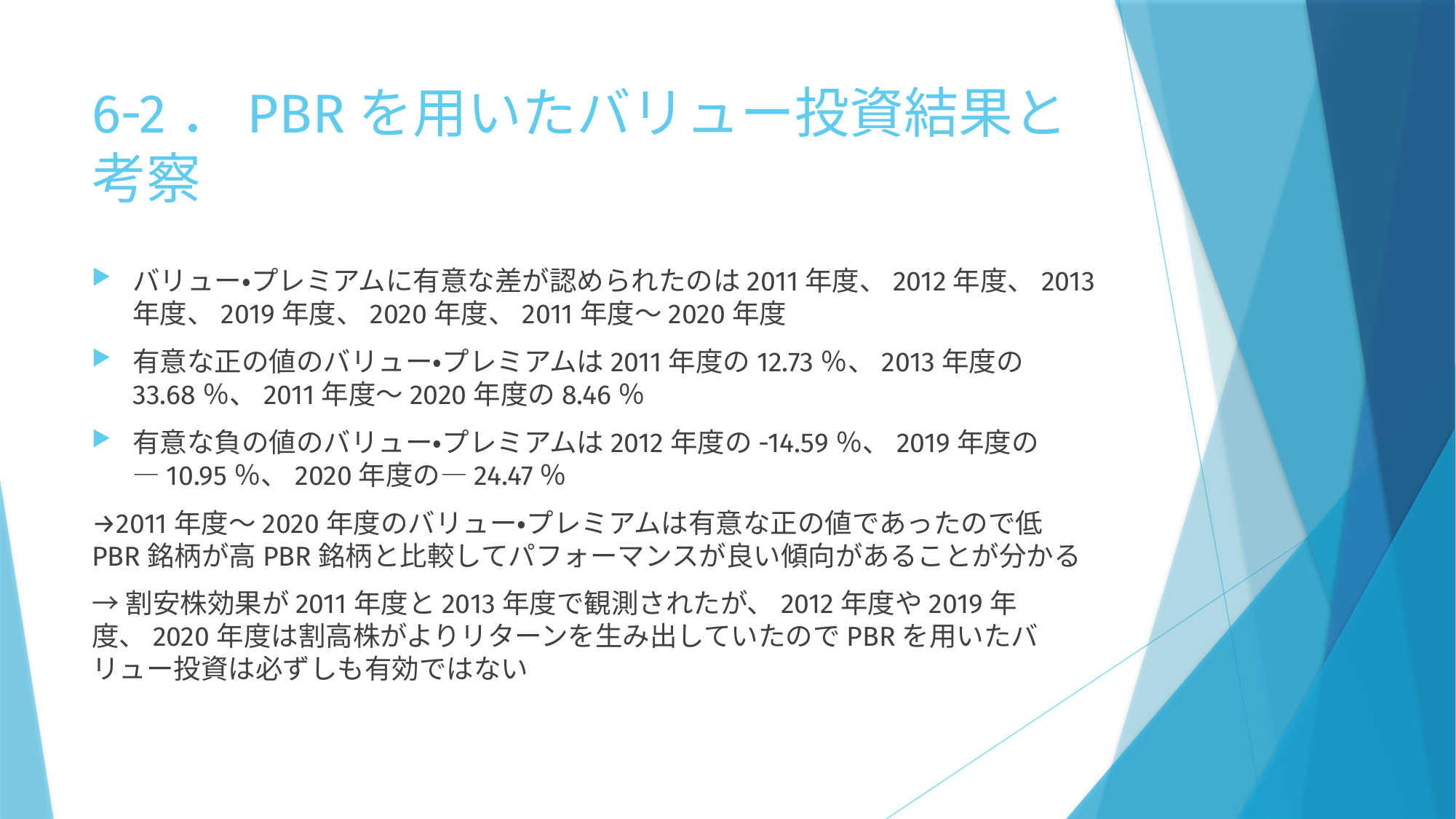

# 6-2．PBRを用いたバリュー投資結果と 考察
バリュー・プレミアムに有意な差が認められたのは2011年度、2012年度、2013年度、2019年度、2020年度、2011年度～2020年度
有意な正の値のバリュー・プレミアムは2011年度の12.73％、2013年度の33.68％、2011年度～2020年度の8.46％
有意な負の値のバリュー・プレミアムは2012年度の-14.59％、2019年度の―10.95％、2020年度の―24.47％
→2011年度～2020年度のバリュー・プレミアムは有意な正の値であったので低PBR銘柄が高PBR銘柄と比較してパフォーマンスが良い傾向があることが分かる
→割安株効果が2011年度と2013年度で観測されたが、2012年度や2019年度、2020年度は割高株がよりリターンを生み出していたのでPBRを用いたバリュー投資は必ずしも有効ではない